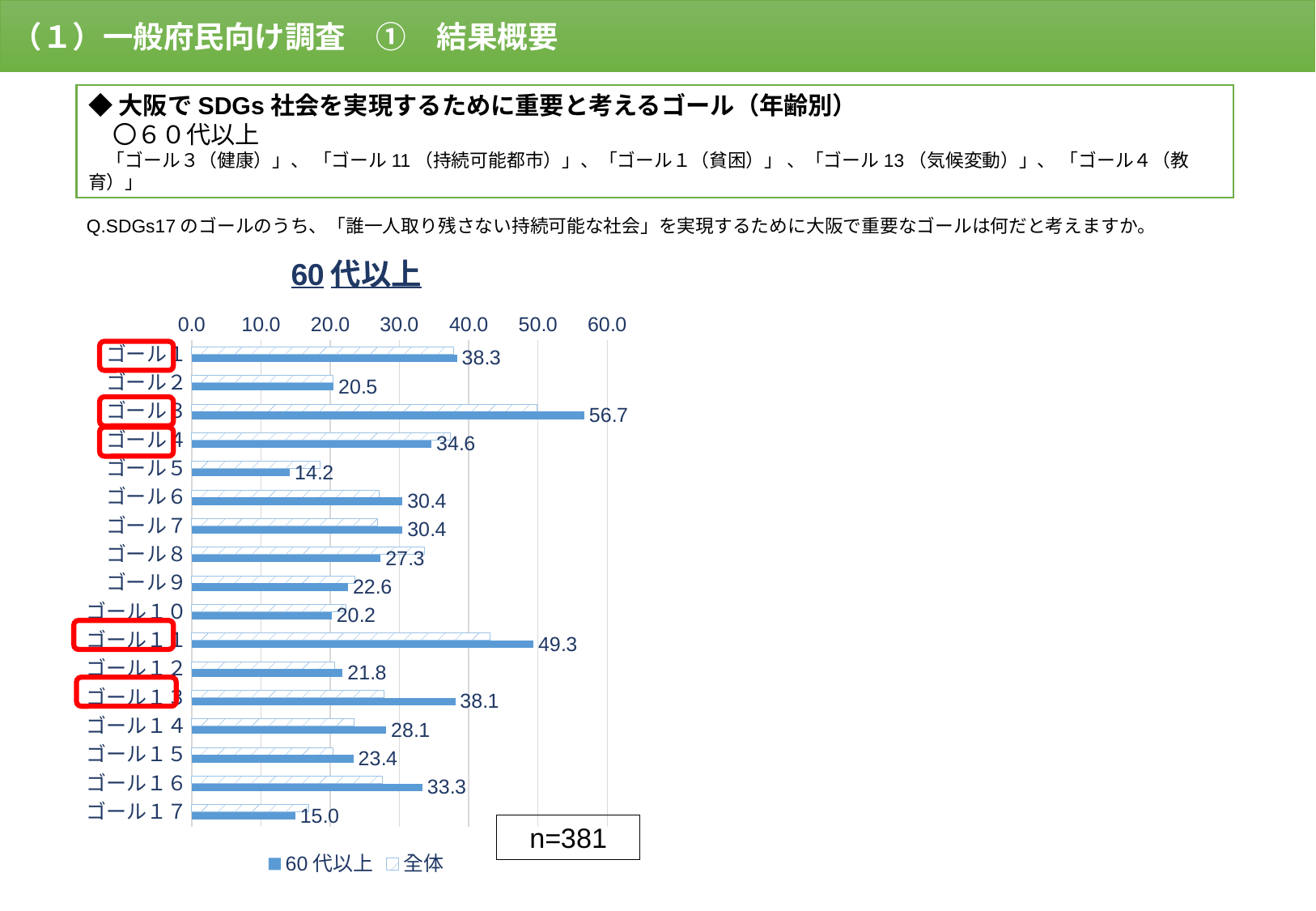

（１）一般府民向け調査　①　結果概要
93
◆大阪でSDGs社会を実現するために重要と考えるゴール（年齢別）
　〇６０代以上
　「ゴール３（健康）」、 「ゴール11（持続可能都市）」、「ゴール１（貧困）」 、「ゴール13（気候変動）」、 「ゴール４（教育）」
Q.SDGs17のゴールのうち、「誰一人取り残さない持続可能な社会」を実現するために大阪で重要なゴールは何だと考えますか。

### Chart: 60代以上

| Category | 全体 | 60代以上 |
|---|---|---|
| ゴール１ | 37.8 | 38.320209973753 |
| ゴール２ | 20.4 | 20.472440944882 |
| ゴール３ | 49.9 | 56.692913385827 |
| ゴール４ | 37.3 | 34.645669291339 |
| ゴール５ | 18.5 | 14.173228346457 |
| ゴール６ | 27.1 | 30.446194225722 |
| ゴール７ | 26.8 | 30.446194225722 |
| ゴール８ | 33.6 | 27.296587926509 |
| ゴール９ | 23.6 | 22.57217847769 |
| ゴール１０ | 22.3 | 20.209973753281 |
| ゴール１１ | 43.1 | 49.343832020997 |
| ゴール１２ | 20.6 | 21.784776902887 |
| ゴール１３ | 27.8 | 38.057742782152 |
| ゴール１４ | 23.4 | 28.083989501312 |
| ゴール１５ | 20.4 | 23.359580052493 |
| ゴール１６ | 27.5 | 33.333333333333 |
| ゴール１７ | 16.9 | 14.96062992126 |

n=381